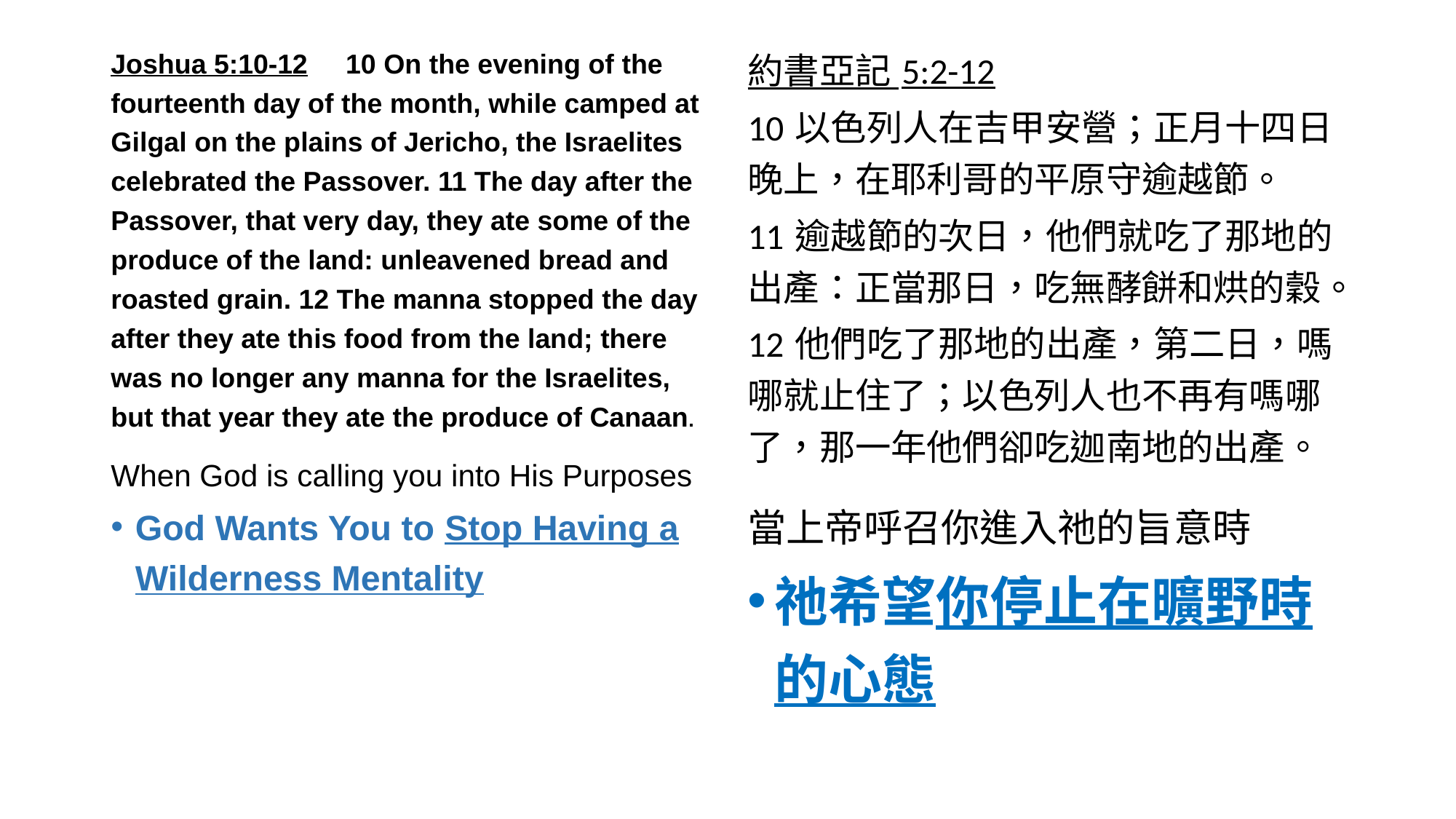

Joshua 5:10-12     10 On the evening of the fourteenth day of the month, while camped at Gilgal on the plains of Jericho, the Israelites celebrated the Passover. 11 The day after the Passover, that very day, they ate some of the produce of the land: unleavened bread and roasted grain. 12 The manna stopped the day after they ate this food from the land; there was no longer any manna for the Israelites, but that year they ate the produce of Canaan.

When God is calling you into His Purposes
God Wants You to Stop Having a Wilderness Mentality

約書亞記 5:2-12
10 以色列人在吉甲安營；正月十四日晚上，在耶利哥的平原守逾越節。
11 逾越節的次日，他們就吃了那地的出產：正當那日，吃無酵餅和烘的穀。
12 他們吃了那地的出產，第二日，嗎哪就止住了；以色列人也不再有嗎哪了，那一年他們卻吃迦南地的出產。

當上帝呼召你進入祂的旨意時
祂希望你停止在曠野時的心態